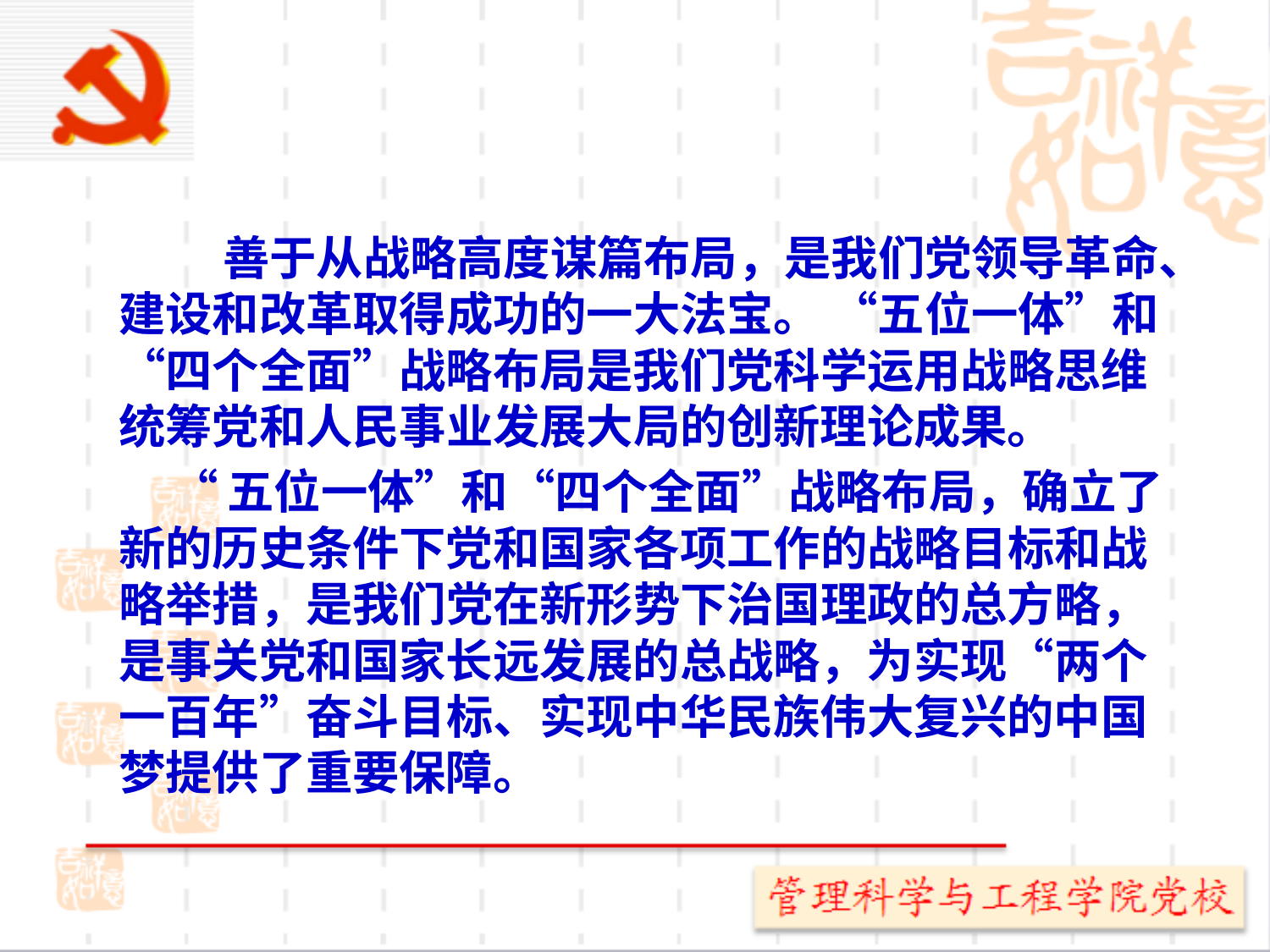

#
             善于从战略高度谋篇布局，是我们党领导革命、建设和改革取得成功的一大法宝。 “五位一体”和“四个全面”战略布局是我们党科学运用战略思维统筹党和人民事业发展大局的创新理论成果。
         “五位一体”和“四个全面”战略布局，确立了新的历史条件下党和国家各项工作的战略目标和战略举措，是我们党在新形势下治国理政的总方略，是事关党和国家长远发展的总战略，为实现“两个一百年”奋斗目标、实现中华民族伟大复兴的中国梦提供了重要保障。